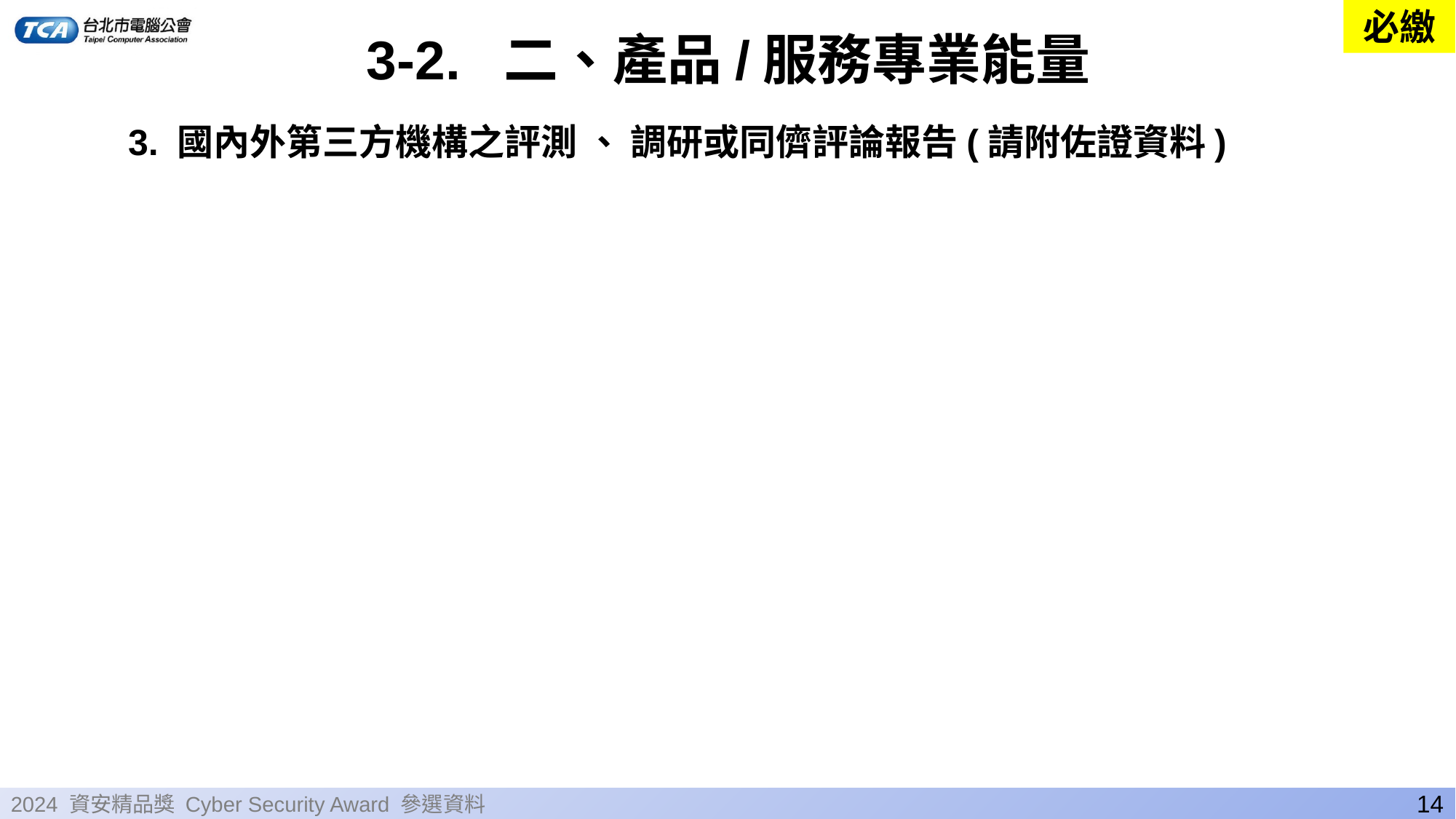

3-2.  二、產品/服務專業能量
必繳
3. 國內外第三方機構之評測 、 調研或同儕評論報告(請附佐證資料)
14